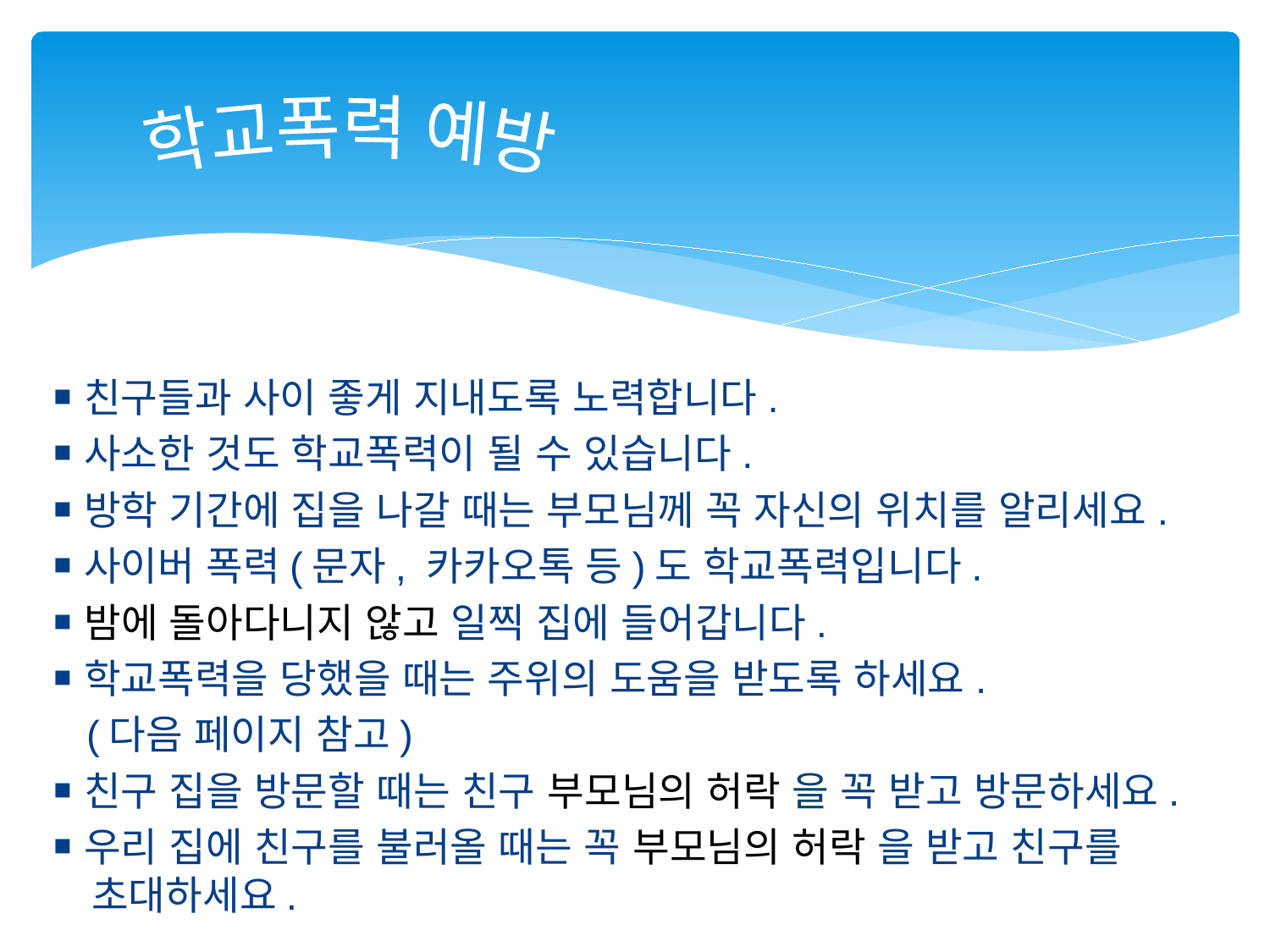

학교폭력 예방
￭ 친구들과 사이 좋게 지내도록 노력합니다.
￭ 사소한 것도 학교폭력이 될 수 있습니다.
￭ 방학 기간에 집을 나갈 때는 부모님께 꼭 자신의 위치를 알리세요.
￭ 사이버 폭력(문자, 카카오톡 등)도 학교폭력입니다.
￭ 밤에 돌아다니지 않고 일찍 집에 들어갑니다.
￭ 학교폭력을 당했을 때는 주위의 도움을 받도록 하세요.
   (다음 페이지 참고)
￭ 친구 집을 방문할 때는 친구 부모님의 허락 을 꼭 받고 방문하세요.
￭ 우리 집에 친구를 불러올 때는 꼭 부모님의 허락 을 받고 친구를 초대하세요.